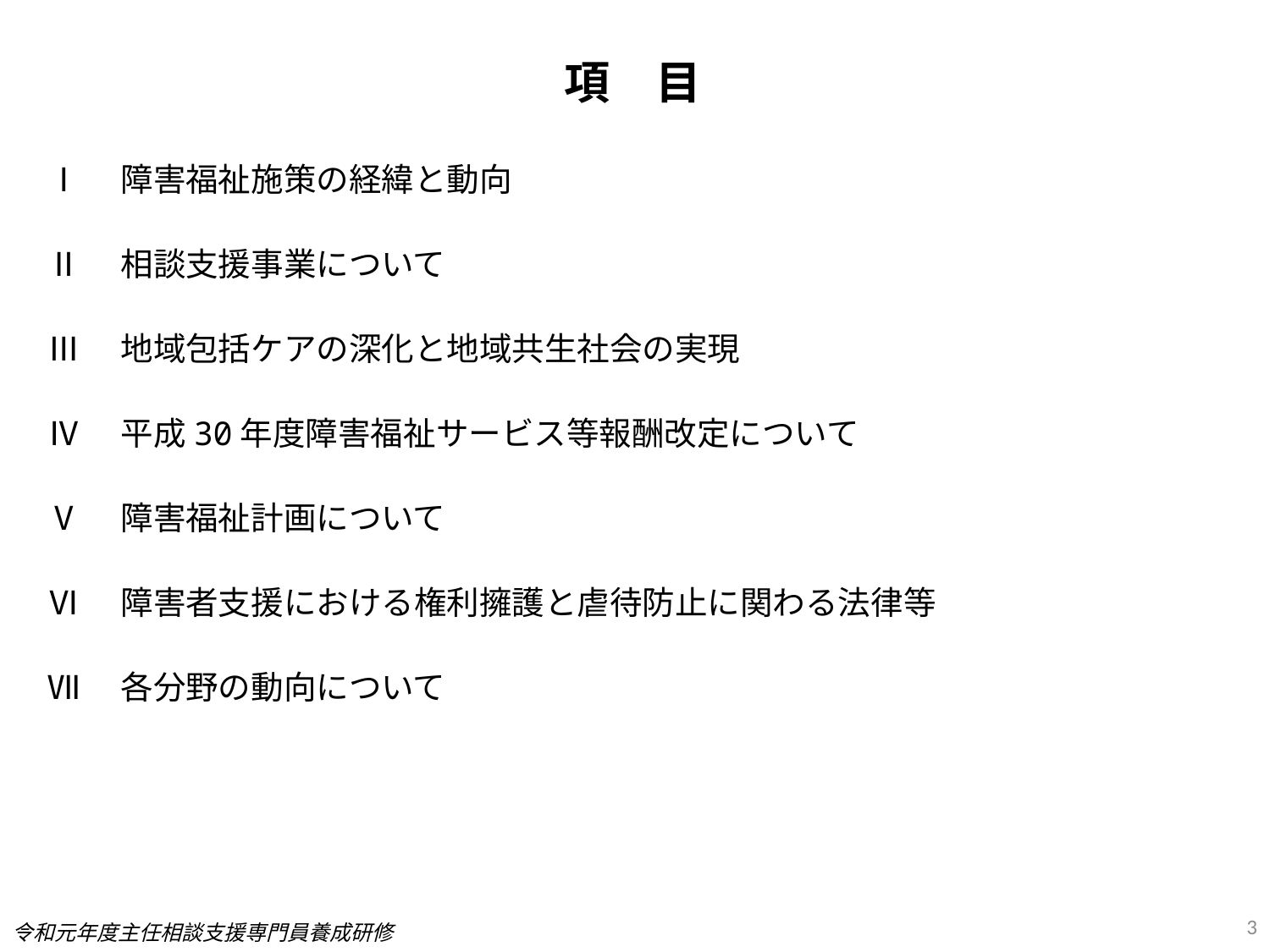

項　目
Ⅰ　障害福祉施策の経緯と動向

Ⅱ　相談支援事業について

Ⅲ　地域包括ケアの深化と地域共生社会の実現

Ⅳ　平成30年度障害福祉サービス等報酬改定について

Ⅴ　障害福祉計画について

Ⅵ　障害者支援における権利擁護と虐待防止に関わる法律等

Ⅶ　各分野の動向について

3
令和元年度主任相談支援専門員養成研修